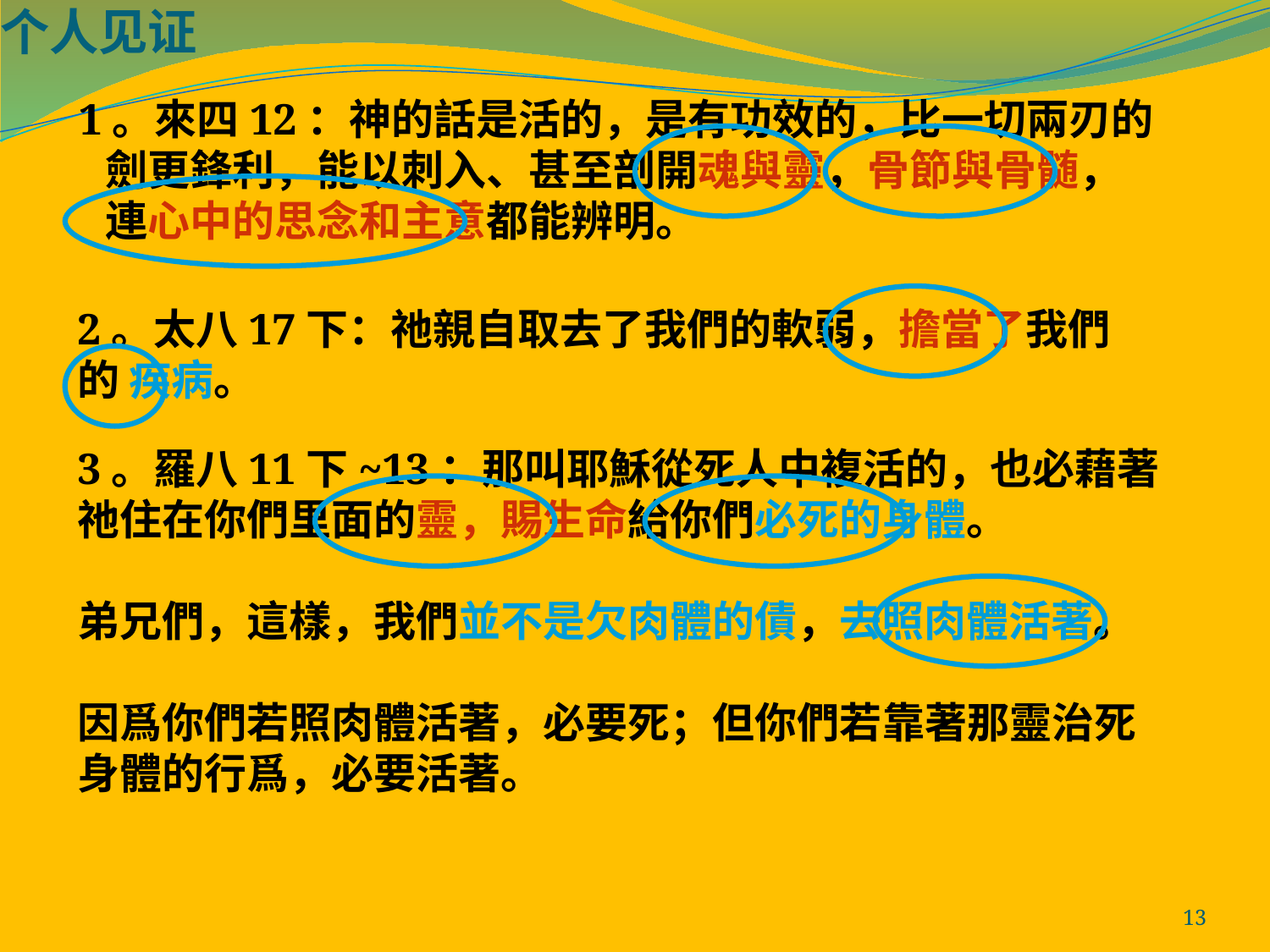

个人见证
 1。來四12：神的話是活的，是有功效的，比一切兩刃的劍更鋒利，能以刺入、甚至剖開魂與靈，骨節與骨髄，連心中的思念和主意都能辨明。

2。太八17下：祂親自取去了我們的軟弱，擔當了我們的 疾病。

3。羅八11下~13：那叫耶穌從死人中複活的，也必藉著祂住在你們里面的靈，賜生命給你們必死的身體。

弟兄們，這樣，我們並不是欠肉體的債，去照肉體活著。

因爲你們若照肉體活著，必要死；但你們若靠著那靈治死身體的行爲，必要活著。

13